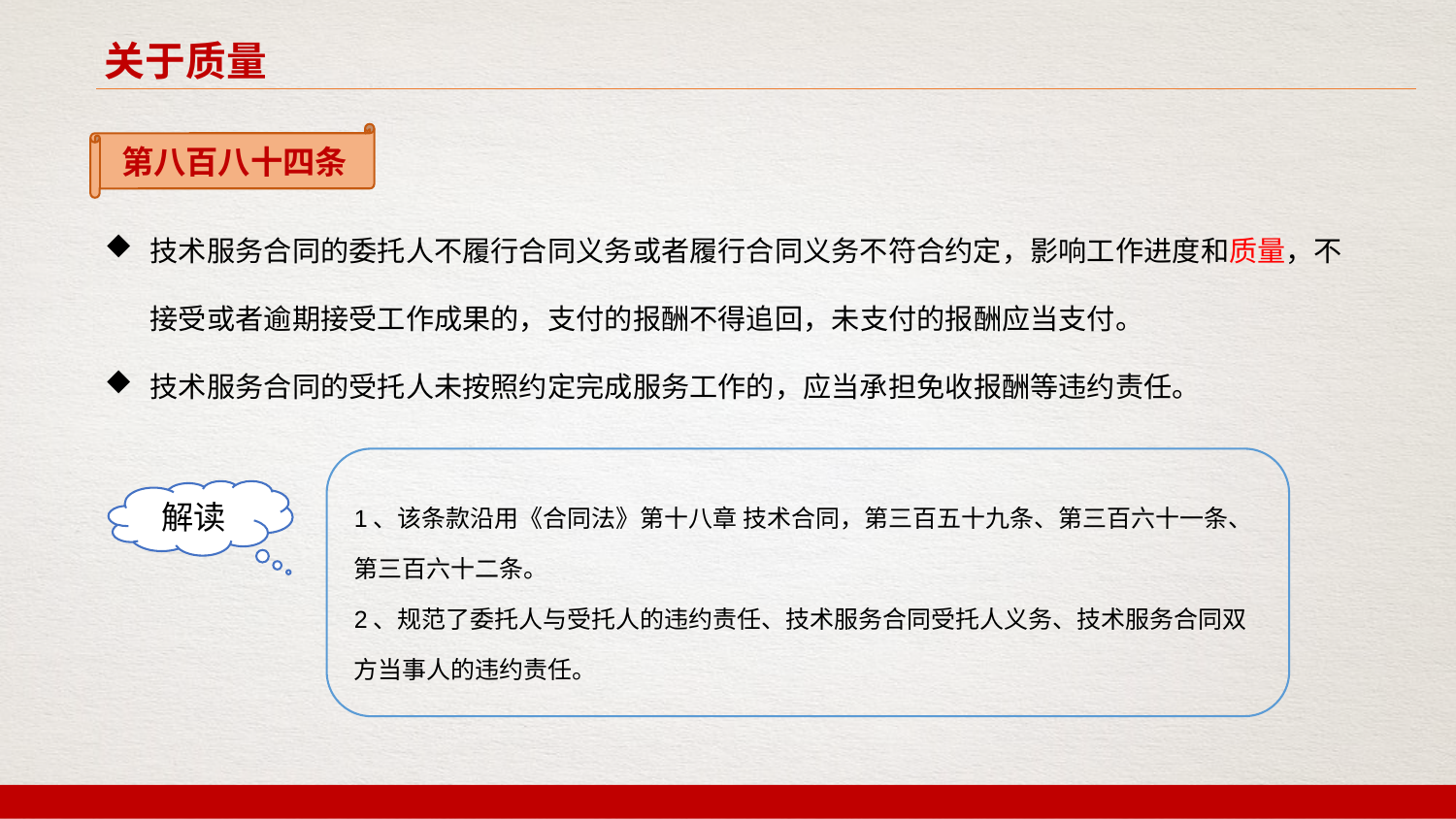

关于质量
第八百八十四条
技术服务合同的委托人不履行合同义务或者履行合同义务不符合约定，影响工作进度和质量，不接受或者逾期接受工作成果的，支付的报酬不得追回，未支付的报酬应当支付。
技术服务合同的受托人未按照约定完成服务工作的，应当承担免收报酬等违约责任。
1、该条款沿用《合同法》第十八章 技术合同，第三百五十九条、第三百六十一条、第三百六十二条。
2、规范了委托人与受托人的违约责任、技术服务合同受托人义务、技术服务合同双方当事人的违约责任。
解读